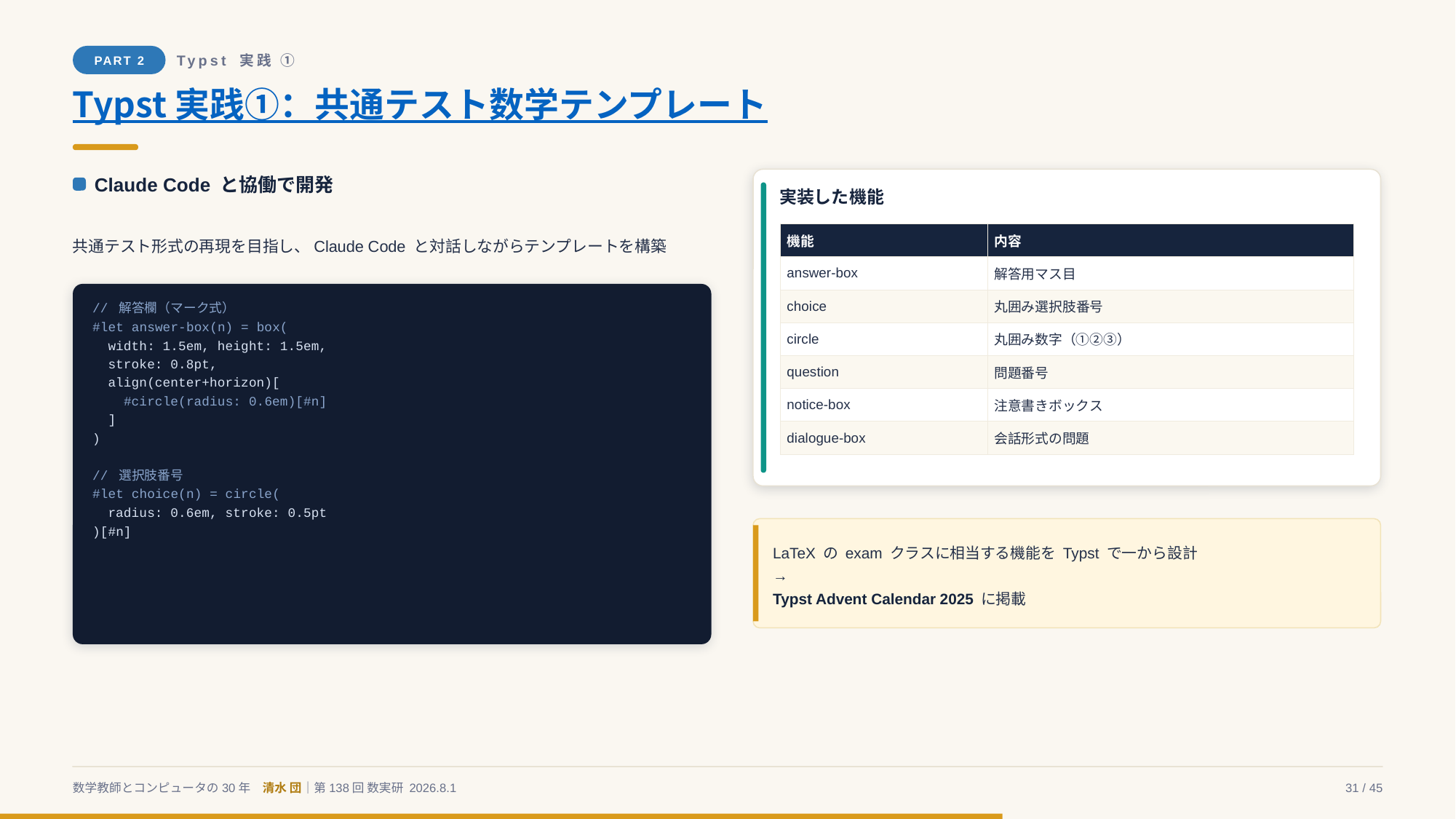

PART 2
Typst 実践 ①
Typst 実践①：共通テスト数学テンプレート

Claude Code と協働で開発

実装した機能

共通テスト形式の再現を目指し、Claude Code と対話しながらテンプレートを構築
| 機能 | 内容 |
| --- | --- |
| answer-box | 解答用マス目 |
| choice | 丸囲み選択肢番号 |
| circle | 丸囲み数字（①②③） |
| question | 問題番号 |
| notice-box | 注意書きボックス |
| dialogue-box | 会話形式の問題 |

// 解答欄（マーク式）
#let answer-box(n) = box(
  width: 1.5em, height: 1.5em,
  stroke: 0.8pt,
  align(center+horizon)[
    #circle(radius: 0.6em)[#n]
  ]
)

// 選択肢番号
#let choice(n) = circle(
  radius: 0.6em, stroke: 0.5pt
)[#n]

LaTeX の exam クラスに相当する機能を Typst で一から設計
→
Typst Advent Calendar 2025 に掲載

数学教師とコンピュータの30年　清水 団｜第138回 数実研 2026.8.1
31 / 45